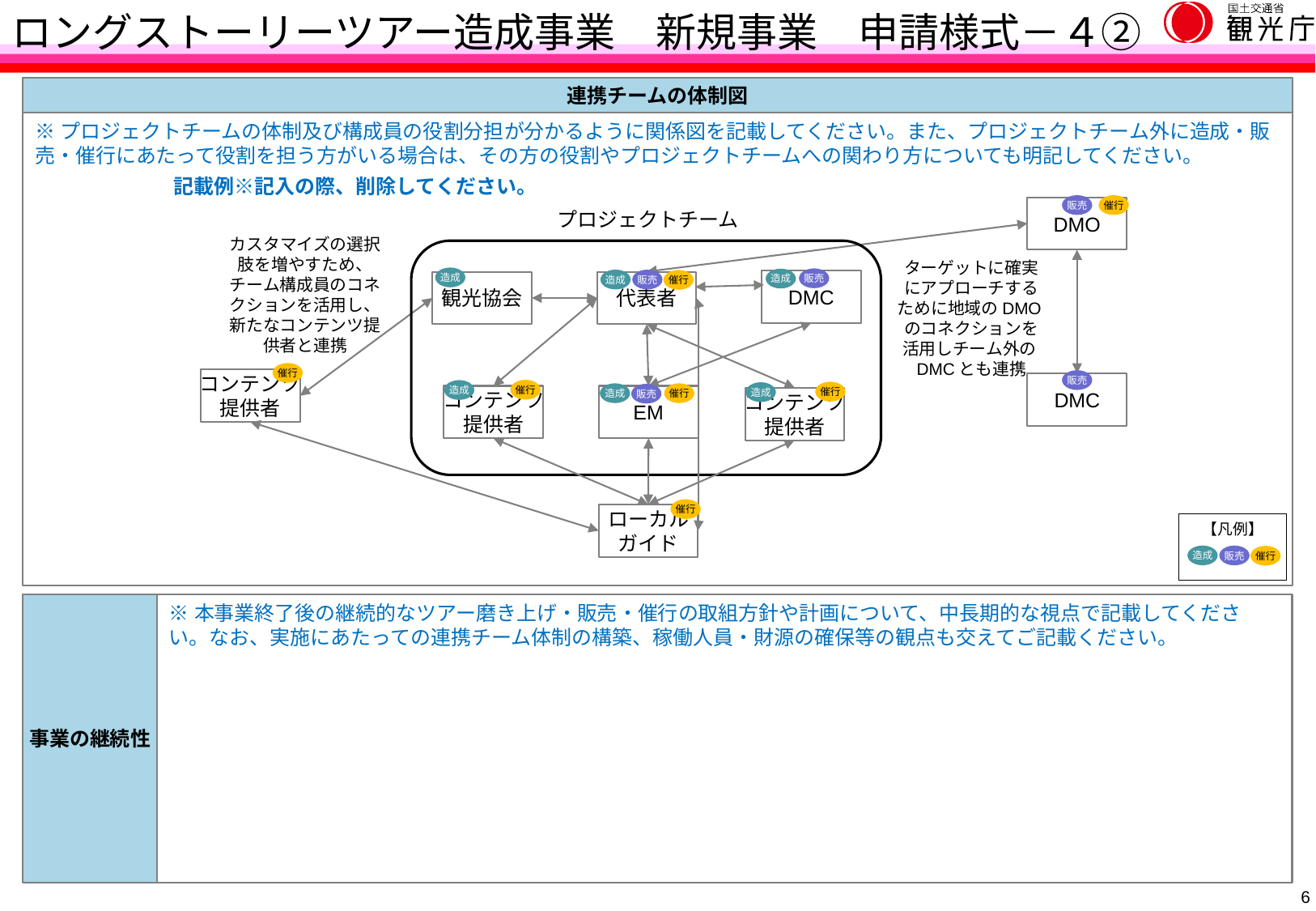

ロングストーリーツアー造成事業　新規事業　申請様式－４②
連携チームの体制図
※プロジェクトチームの体制及び構成員の役割分担が分かるように関係図を記載してください。また、プロジェクトチーム外に造成・販売・催行にあたって役割を担う方がいる場合は、その方の役割やプロジェクトチームへの関わり方についても明記してください。
記載例※記入の際、削除してください。
催行
販売
DMO
プロジェクトチーム
カスタマイズの選択肢を増やすため、チーム構成員のコネクションを活用し、新たなコンテンツ提供者と連携

ターゲットに確実にアプローチするために地域のDMOのコネクションを活用しチーム外のDMCとも連携
DMC
観光協会
代表者
コンテンツ
提供者
DMC
コンテンツ
提供者
EM
コンテンツ
提供者
造成
販売
造成
造成
販売
催行
催行
販売
催行
造成
催行
造成
造成
催行
販売
催行
ローカル
ガイド
【凡例】

造成
販売
催行
事業の継続性
※本事業終了後の継続的なツアー磨き上げ・販売・催行の取組方針や計画について、中長期的な視点で記載してください。なお、実施にあたっての連携チーム体制の構築、稼働人員・財源の確保等の観点も交えてご記載ください。
6